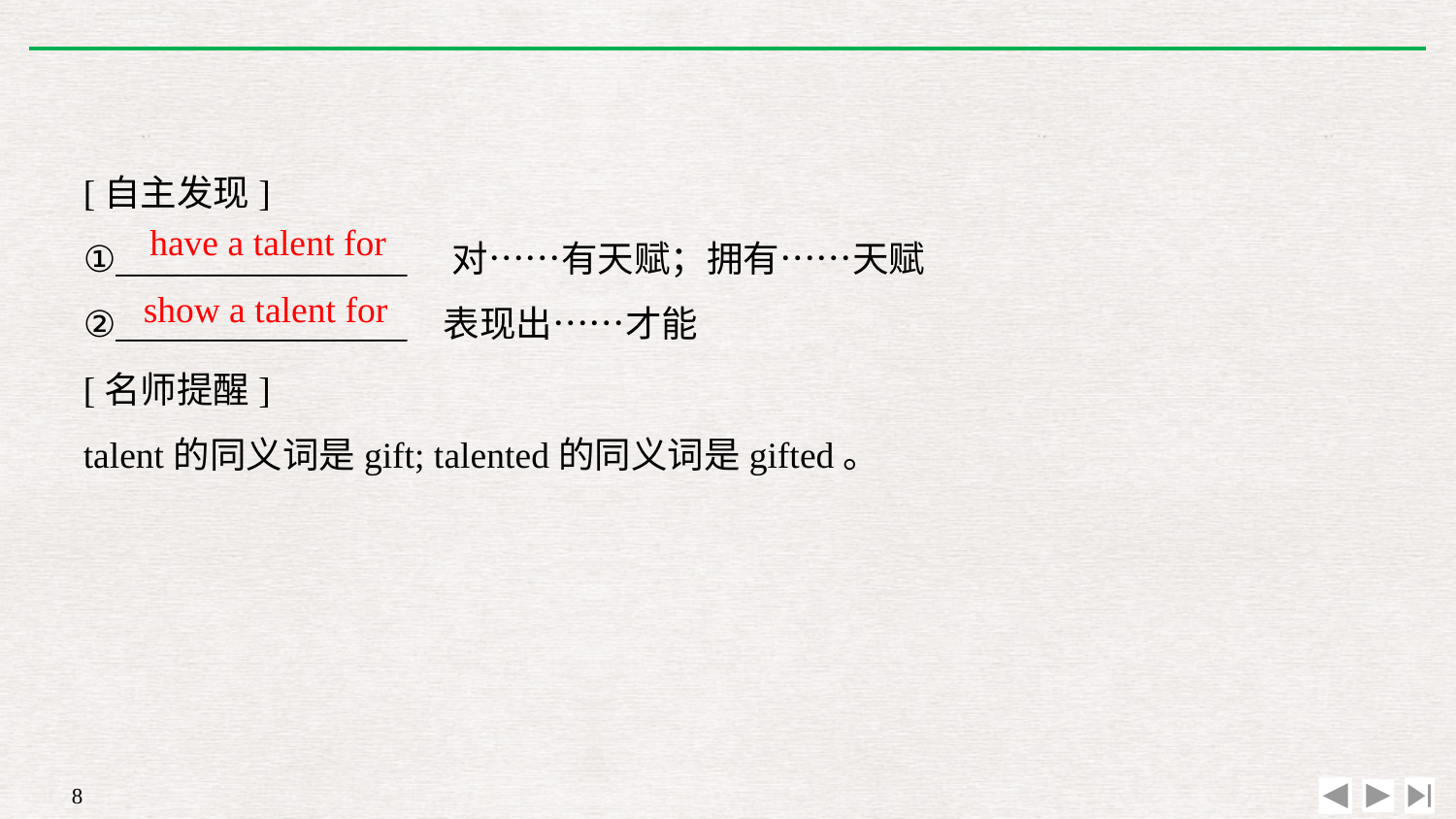

[自主发现]
①________________　对……有天赋；拥有……天赋
②________________   表现出……才能
[名师提醒]
talent的同义词是gift; talented的同义词是gifted。
have a talent for
show a talent for